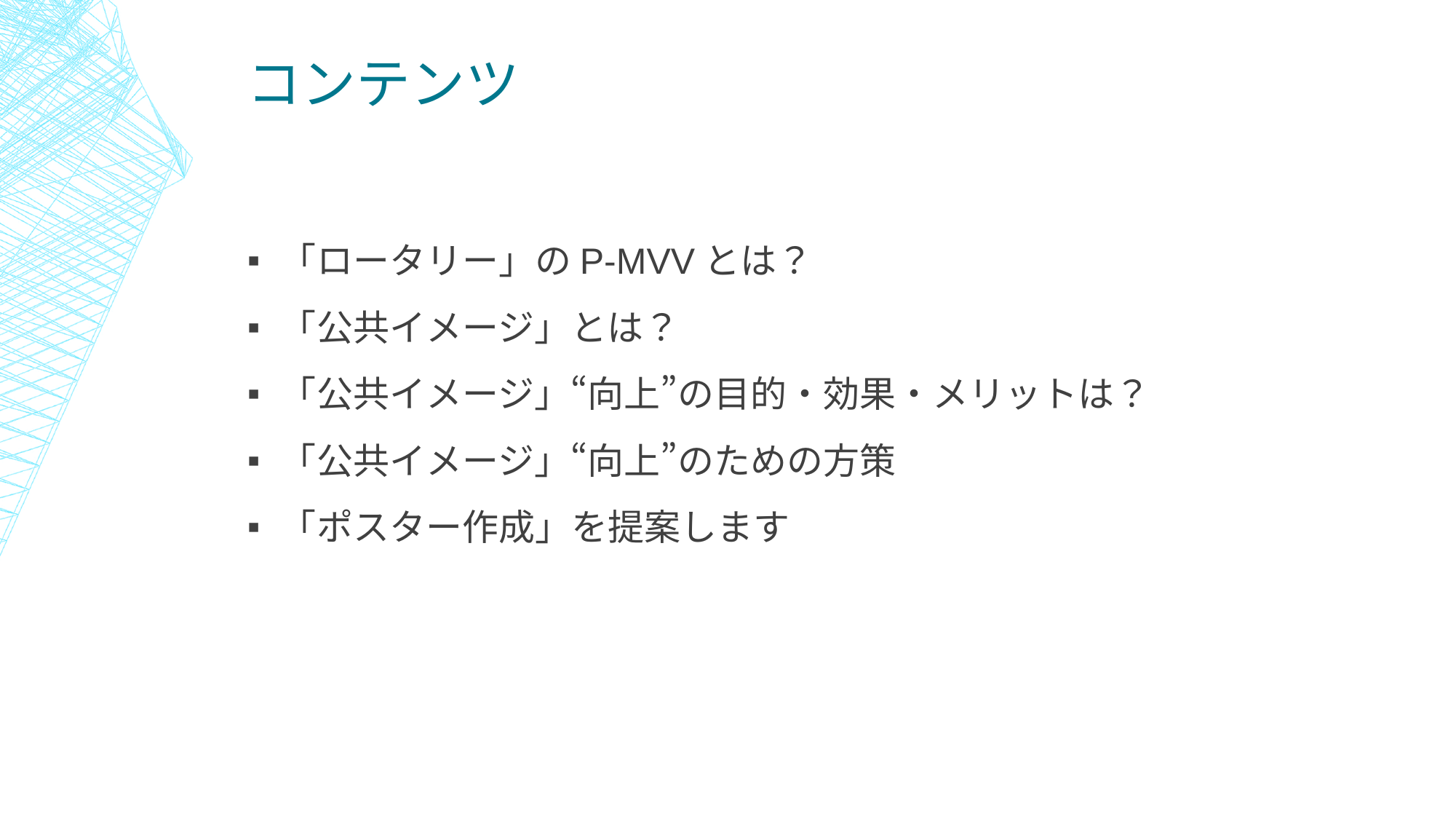

# コンテンツ
「ロータリー」のP-MVVとは？
「公共イメージ」とは？
「公共イメージ」“向上”の目的・効果・メリットは？
「公共イメージ」“向上”のための方策
「ポスター作成」を提案します